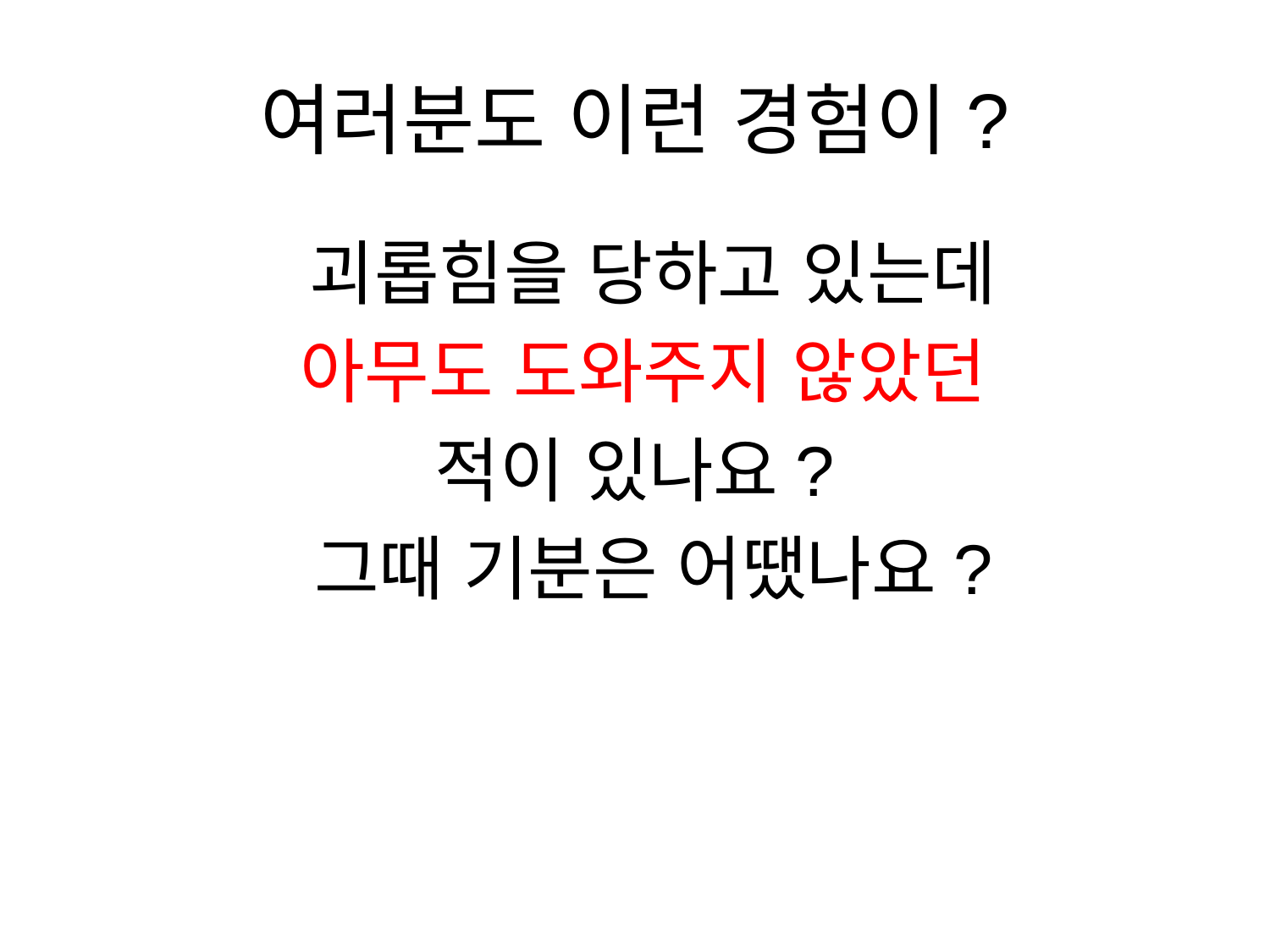

# 여러분도 이런 경험이?
 괴롭힘을 당하고 있는데
 아무도 도와주지 않았던
적이 있나요?
 그때 기분은 어땠나요?